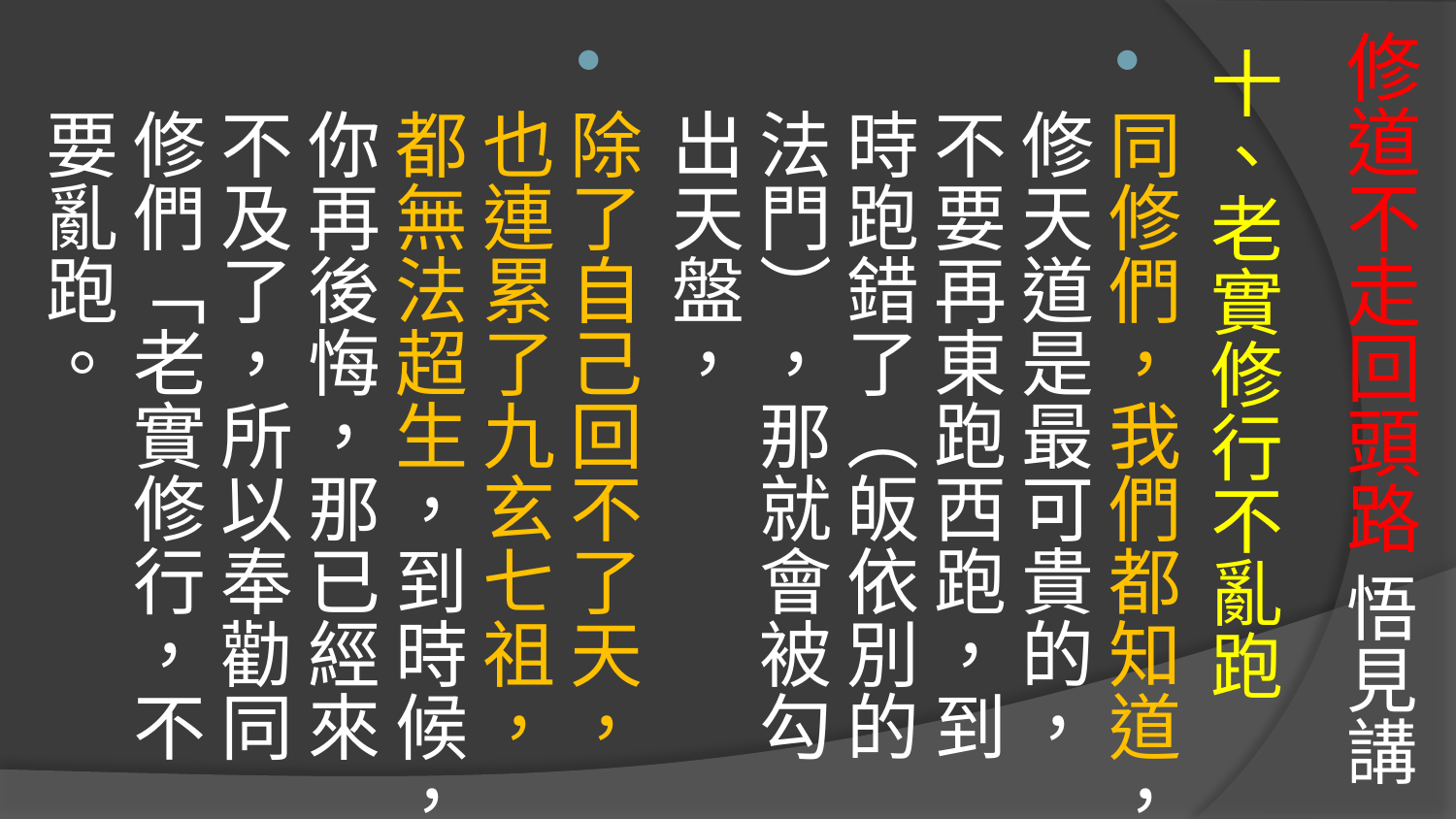

# 修道不走回頭路 悟見講
十、老實修行不亂跑
同修們，我們都知道，修天道是最可貴的，不要再東跑西跑，到時跑錯了（皈依別的法門），那就會被勾出天盤，
除了自己回不了天，也連累了九玄七祖，都無法超生，到時候，你再後悔，那已經來不及了，所以奉勸同修們「老實修行，不要亂跑。